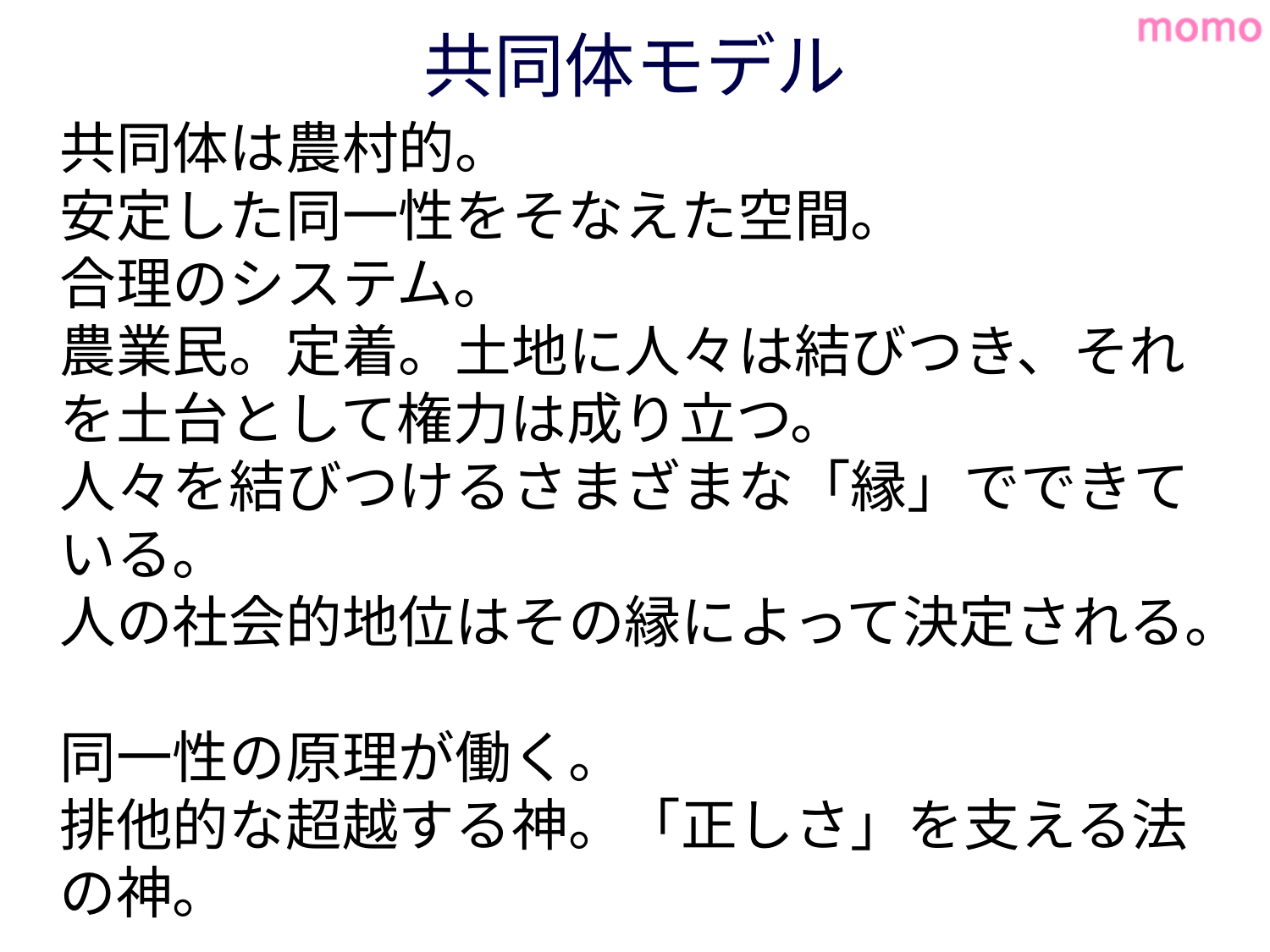

# 共同体モデル
共同体は農村的。
安定した同一性をそなえた空間。
合理のシステム。
農業民。定着。土地に人々は結びつき、それを土台として権力は成り立つ。
人々を結びつけるさまざまな「縁」でできている。
人の社会的地位はその縁によって決定される。
同一性の原理が働く。
排他的な超越する神。「正しさ」を支える法の神。